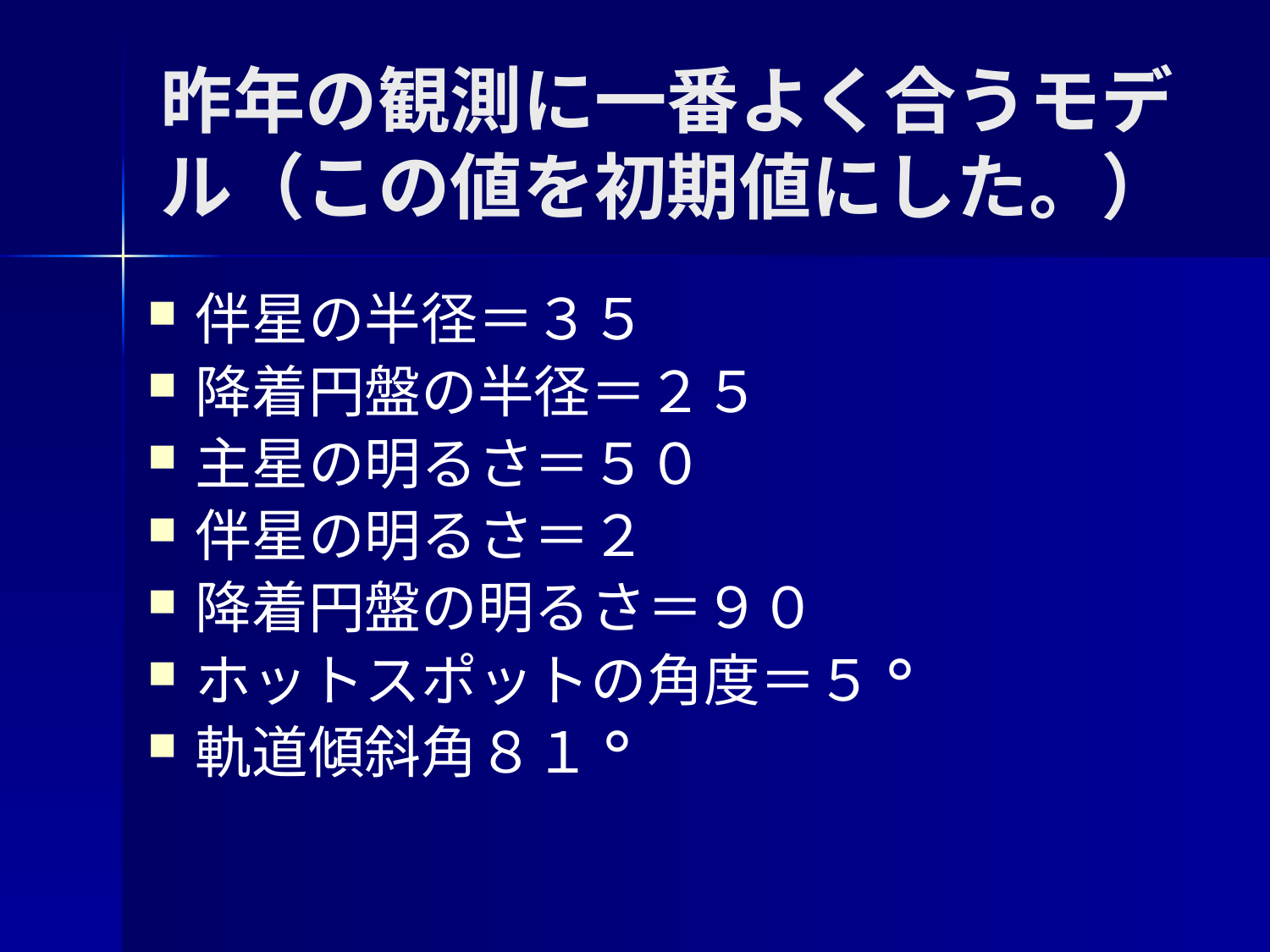

# 昨年の観測に一番よく合うモデル（この値を初期値にした。）

伴星の半径＝３５
降着円盤の半径＝２５
主星の明るさ＝５０
伴星の明るさ＝２
降着円盤の明るさ＝９０
ホットスポットの角度＝５°
軌道傾斜角８１°